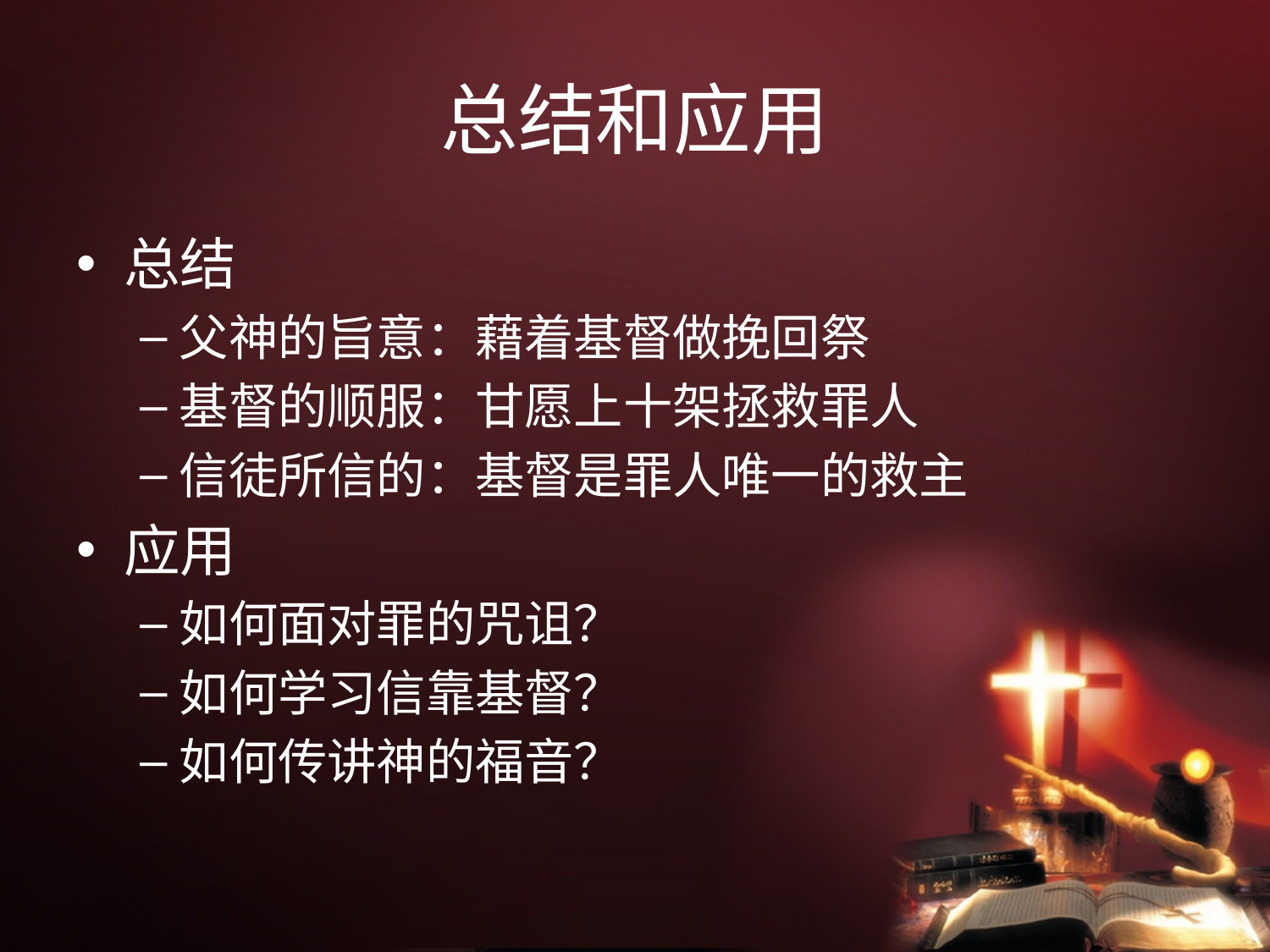

# 总结和应用
总结
父神的旨意：藉着基督做挽回祭
基督的顺服：甘愿上十架拯救罪人
信徒所信的：基督是罪人唯一的救主
应用
如何面对罪的咒诅？
如何学习信靠基督？
如何传讲神的福音？